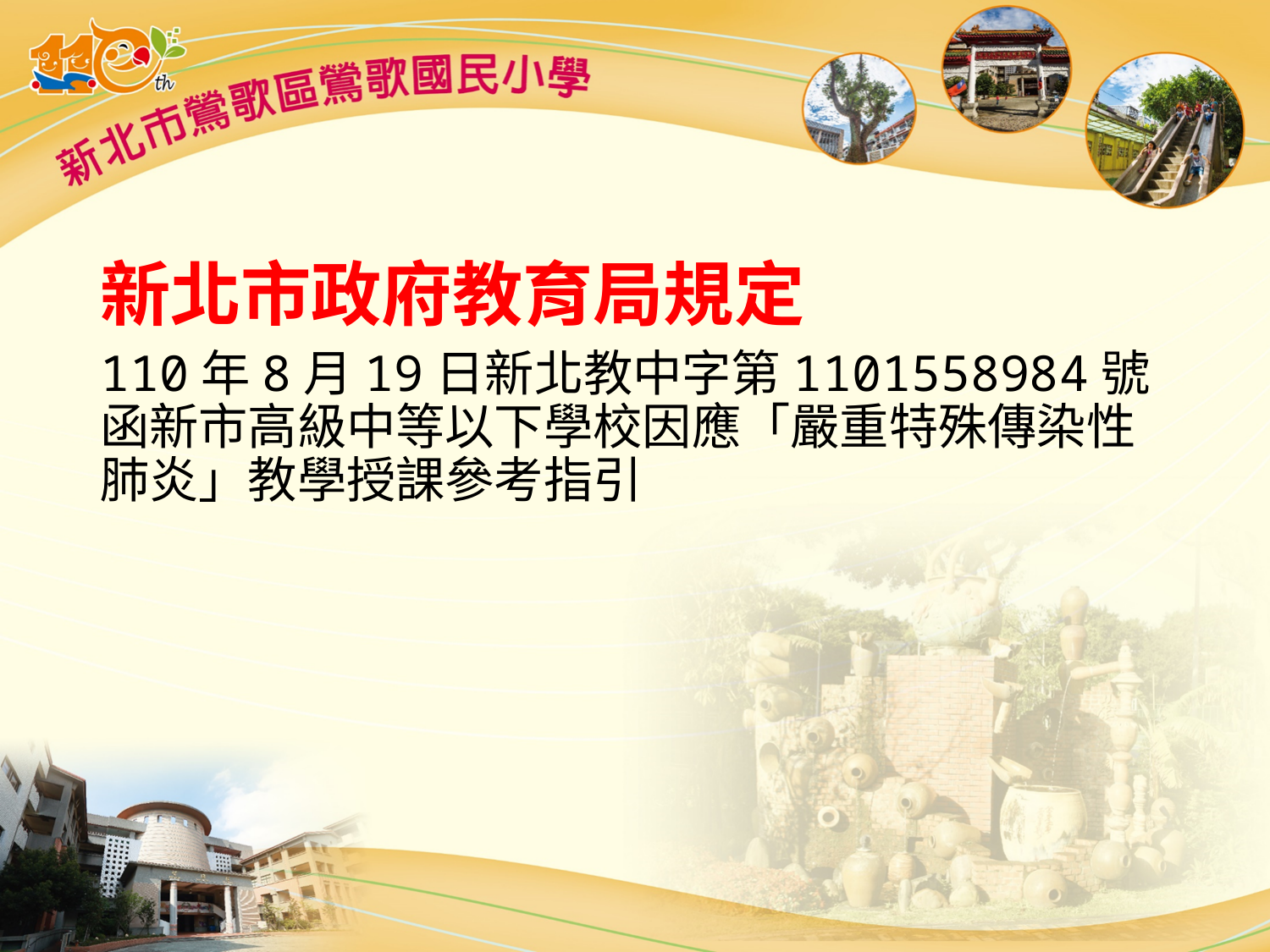

新北市政府教育局規定
110年8月19日新北教中字第1101558984號函新市高級中等以下學校因應「嚴重特殊傳染性肺炎」教學授課參考指引